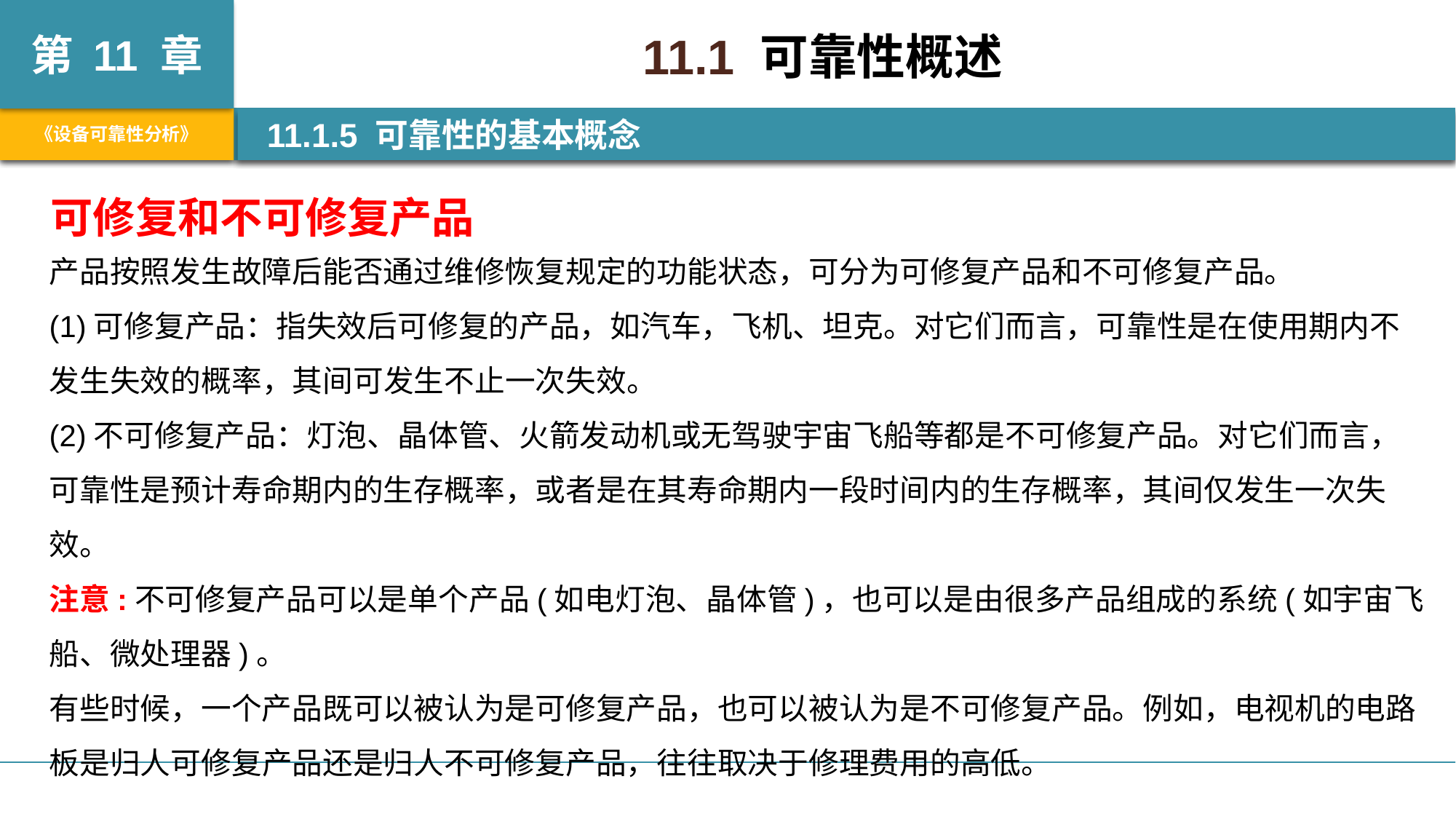

11.1 可靠性概述
  11.1.5 可靠性的基本概念
可修复和不可修复产品
产品按照发生故障后能否通过维修恢复规定的功能状态，可分为可修复产品和不可修复产品。
(1)可修复产品：指失效后可修复的产品，如汽车，飞机、坦克。对它们而言，可靠性是在使用期内不发生失效的概率，其间可发生不止一次失效。
(2)不可修复产品：灯泡、晶体管、火箭发动机或无驾驶宇宙飞船等都是不可修复产品。对它们而言，可靠性是预计寿命期内的生存概率，或者是在其寿命期内一段时间内的生存概率，其间仅发生一次失效。
注意:不可修复产品可以是单个产品(如电灯泡、晶体管)，也可以是由很多产品组成的系统(如宇宙飞船、微处理器)。
有些时候，一个产品既可以被认为是可修复产品，也可以被认为是不可修复产品。例如，电视机的电路板是归人可修复产品还是归人不可修复产品，往往取决于修理费用的高低。